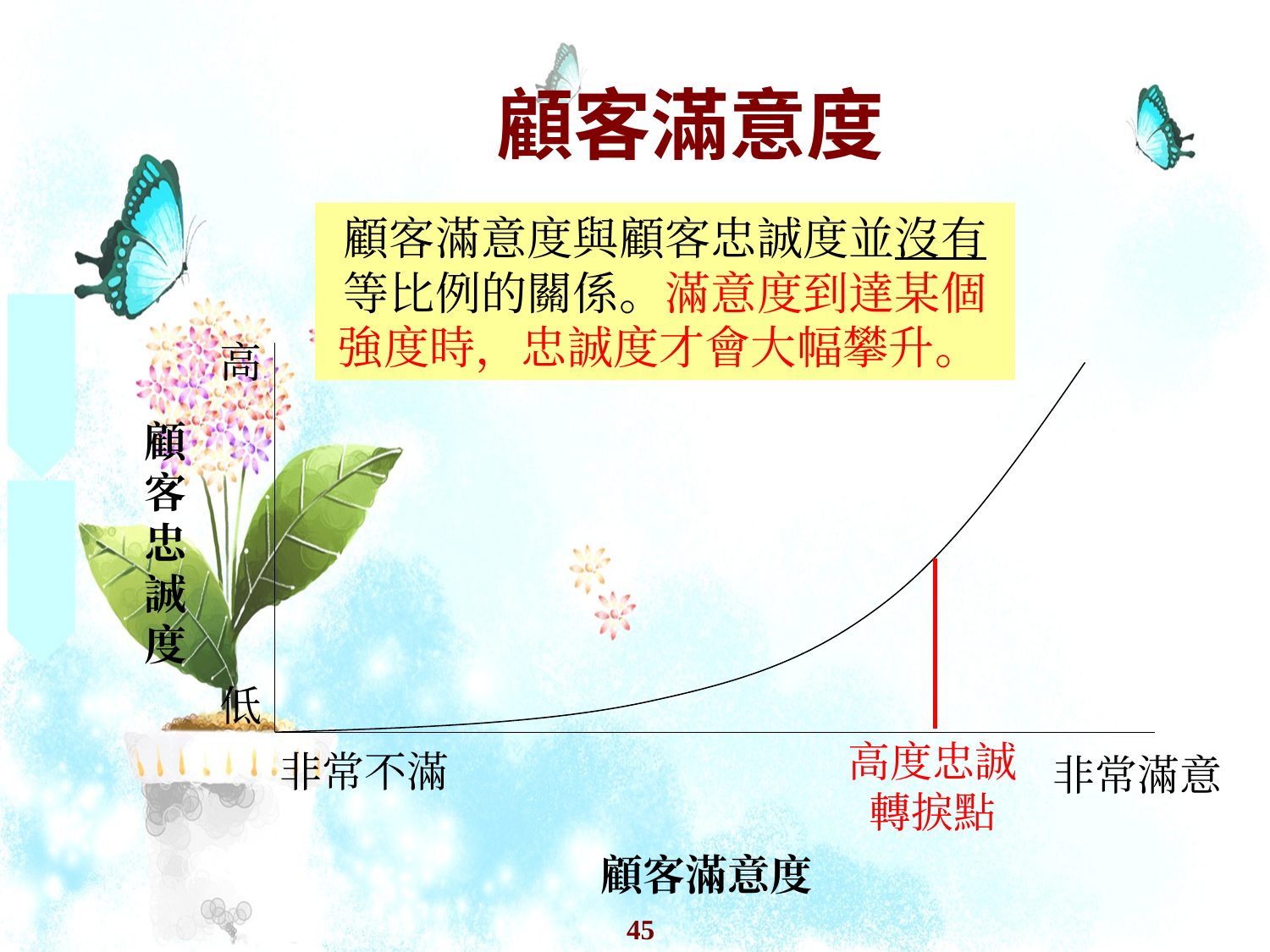

# 顧客滿意度
顧客滿意度與顧客忠誠度並沒有等比例的關係。滿意度到達某個強度時，忠誠度才會大幅攀升。
高

顧客忠誠度

高度忠誠
轉捩點
低
非常不滿
非常滿意
顧客滿意度